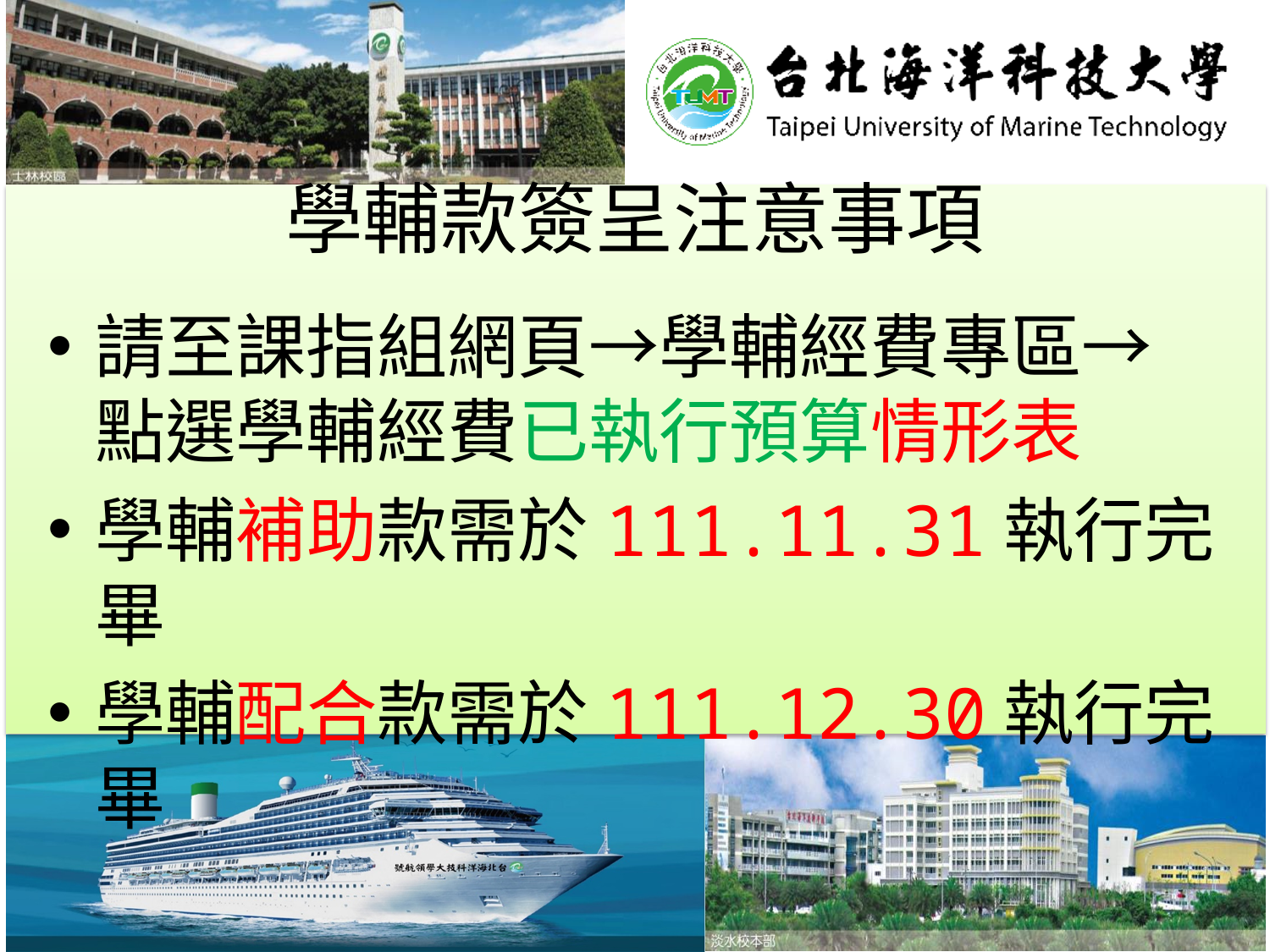

# 學輔款簽呈注意事項
請至課指組網頁→學輔經費專區→點選學輔經費已執行預算情形表
學輔補助款需於111.11.31執行完畢
學輔配合款需於111.12.30執行完畢